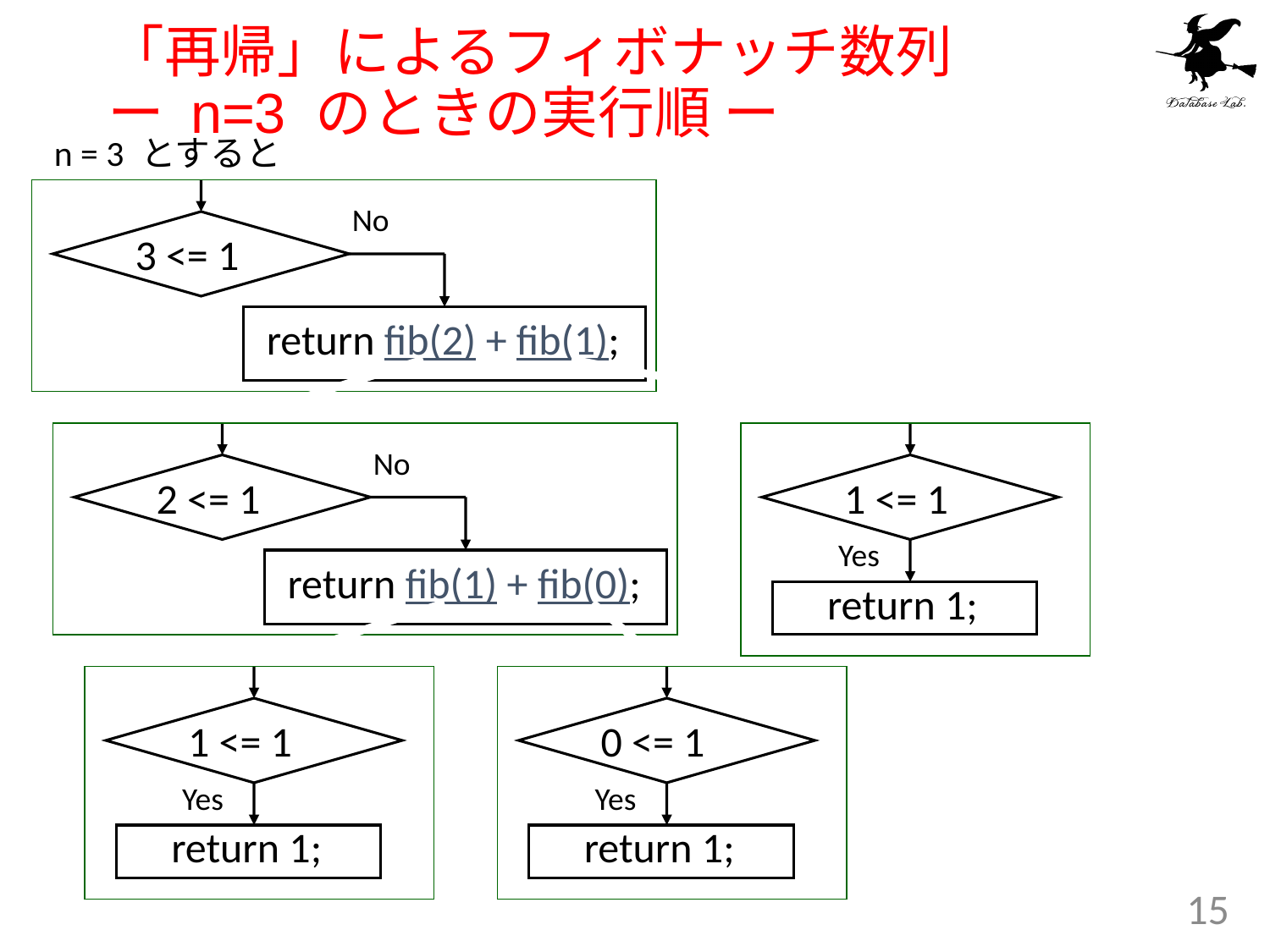

# 「再帰」によるフィボナッチ数列 ー n=3 のときの実行順 ー
n = 3 とすると

No

3 <= 1

return fib(2) + fib(1);

No

2 <= 1
1 <= 1

Yes

return fib(1) + fib(0);
return 1;

1 <= 1
0 <= 1
Yes
Yes

return 1;
return 1;

15